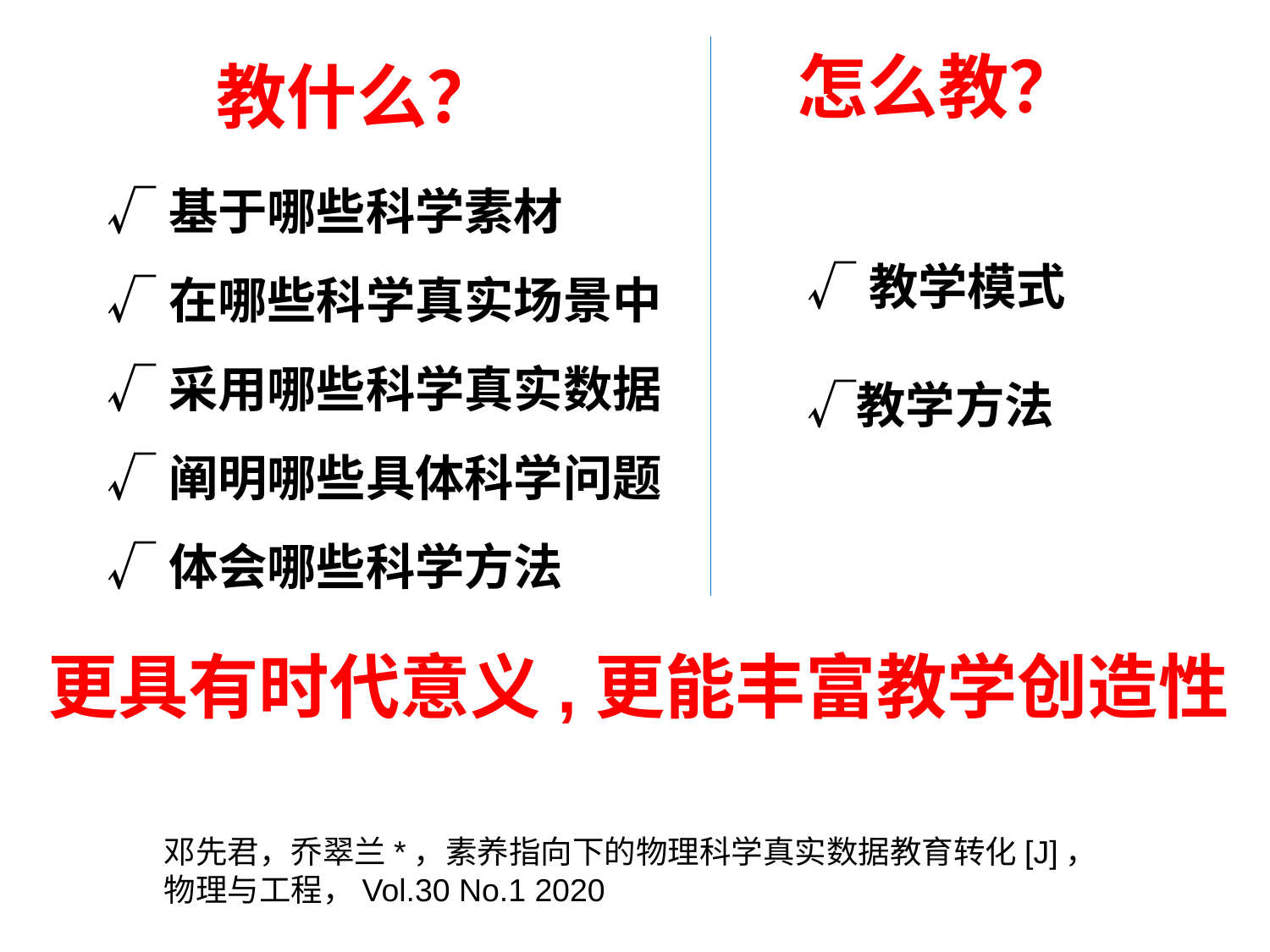

怎么教？
教什么？
√基于哪些科学素材
√在哪些科学真实场景中
√采用哪些科学真实数据
√阐明哪些具体科学问题
√体会哪些科学方法
√教学模式√教学方法
更具有时代意义,更能丰富教学创造性
邓先君，乔翠兰*，素养指向下的物理科学真实数据教育转化[J]，物理与工程，Vol.30 No.1 2020